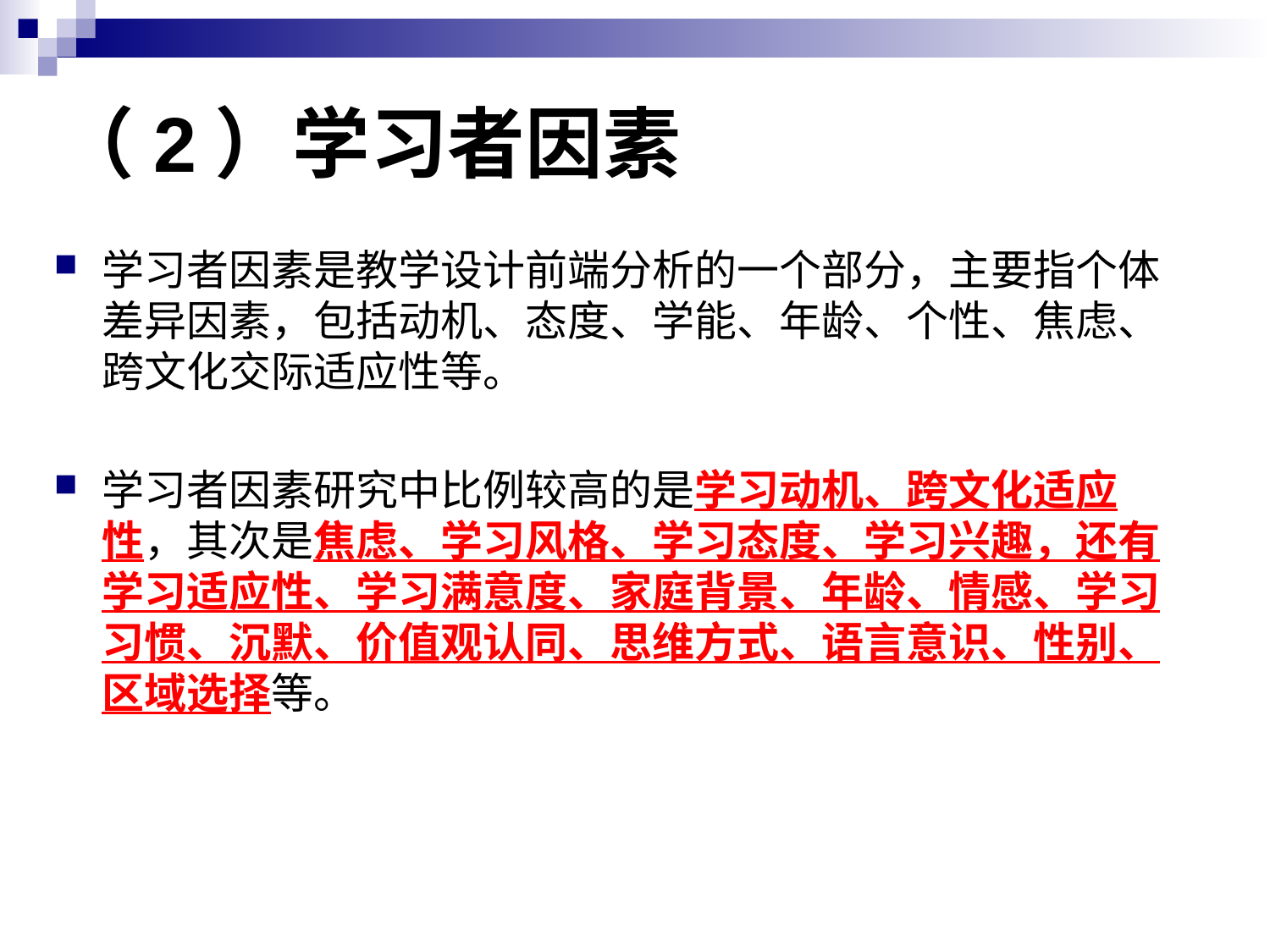

# （2）学习者因素
学习者因素是教学设计前端分析的一个部分，主要指个体差异因素，包括动机、态度、学能、年龄、个性、焦虑、跨文化交际适应性等。

学习者因素研究中比例较高的是学习动机、跨文化适应性，其次是焦虑、学习风格、学习态度、学习兴趣，还有学习适应性、学习满意度、家庭背景、年龄、情感、学习习惯、沉默、价值观认同、思维方式、语言意识、性别、区域选择等。